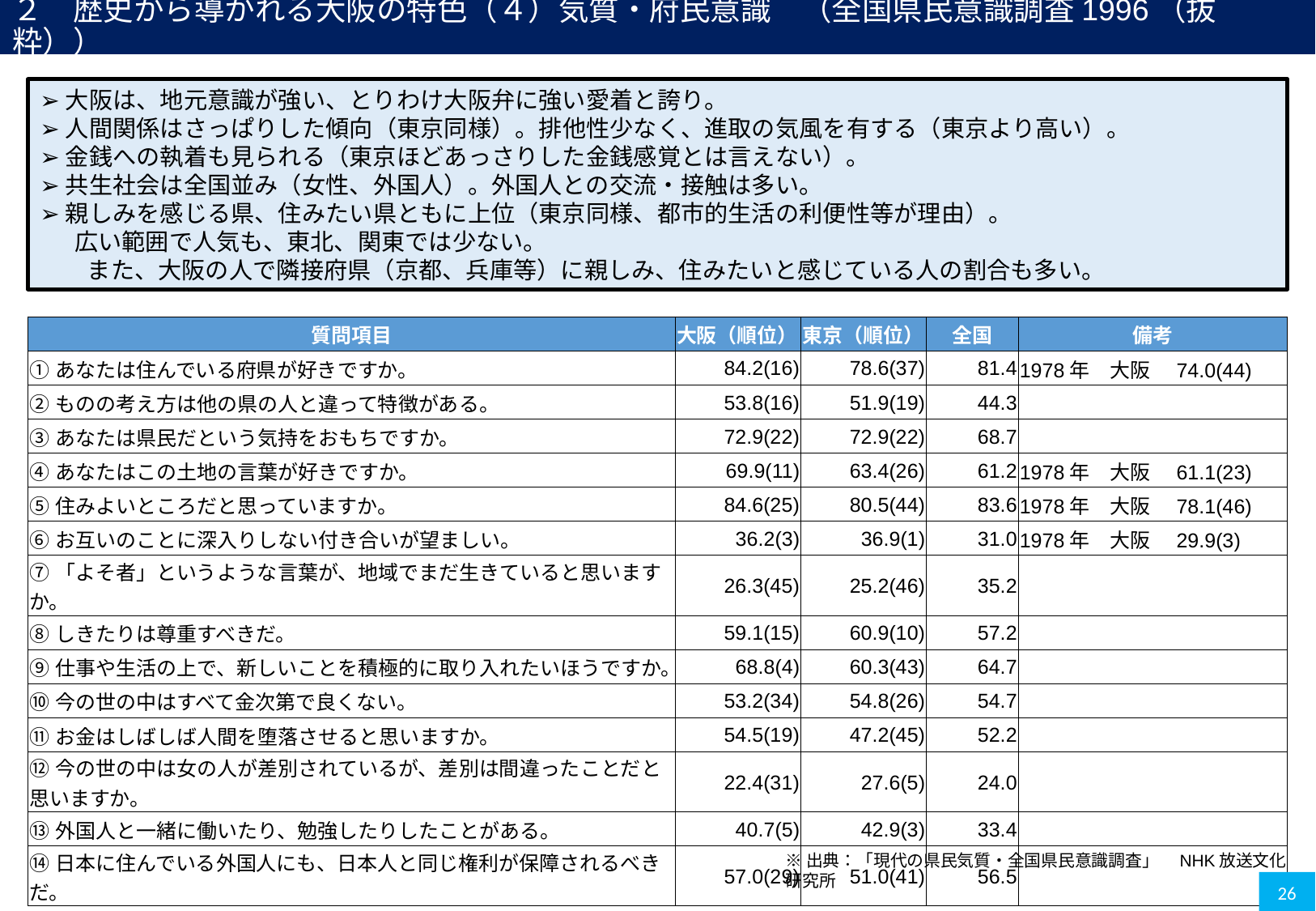

２　歴史から導かれる大阪の特色（４）気質・府民意識　（全国県民意識調査1996（抜粋））
➢大阪は、地元意識が強い、とりわけ大阪弁に強い愛着と誇り。
➢人間関係はさっぱりした傾向（東京同様）。排他性少なく、進取の気風を有する（東京より高い）。
➢金銭への執着も見られる（東京ほどあっさりした金銭感覚とは言えない）。
➢共生社会は全国並み（女性、外国人）。外国人との交流・接触は多い。
➢親しみを感じる県、住みたい県ともに上位（東京同様、都市的生活の利便性等が理由）。
 　広い範囲で人気も、東北、関東では少ない。
　　また、大阪の人で隣接府県（京都、兵庫等）に親しみ、住みたいと感じている人の割合も多い。
| 質問項目 | 大阪（順位） | 東京（順位） | 全国 | 備考 |
| --- | --- | --- | --- | --- |
| ①あなたは住んでいる府県が好きですか。 | 84.2(16) | 78.6(37) | 81.4 | 1978年　大阪　74.0(44) |
| ②ものの考え方は他の県の人と違って特徴がある。 | 53.8(16) | 51.9(19) | 44.3 |  |
| ③あなたは県民だという気持をおもちですか。 | 72.9(22) | 72.9(22) | 68.7 |  |
| ④あなたはこの土地の言葉が好きですか。 | 69.9(11) | 63.4(26) | 61.2 | 1978年　大阪　61.1(23) |
| ⑤住みよいところだと思っていますか。 | 84.6(25) | 80.5(44) | 83.6 | 1978年　大阪　78.1(46) |
| ⑥お互いのことに深入りしない付き合いが望ましい。 | 36.2(3) | 36.9(1) | 31.0 | 1978年　大阪　29.9(3) |
| ⑦「よそ者」というような言葉が、地域でまだ生きていると思いますか。 | 26.3(45) | 25.2(46) | 35.2 |  |
| ⑧しきたりは尊重すべきだ。 | 59.1(15) | 60.9(10) | 57.2 |  |
| ⑨仕事や生活の上で、新しいことを積極的に取り入れたいほうですか。 | 68.8(4) | 60.3(43) | 64.7 |  |
| ⑩今の世の中はすべて金次第で良くない。 | 53.2(34) | 54.8(26) | 54.7 |  |
| ⑪お金はしばしば人間を堕落させると思いますか。 | 54.5(19) | 47.2(45) | 52.2 |  |
| ⑫今の世の中は女の人が差別されているが、差別は間違ったことだと思いますか。 | 22.4(31) | 27.6(5) | 24.0 |  |
| ⑬外国人と一緒に働いたり、勉強したりしたことがある。 | 40.7(5) | 42.9(3) | 33.4 |  |
| ⑭日本に住んでいる外国人にも、日本人と同じ権利が保障されるべきだ。 | 57.0(29) | 51.0(41) | 56.5 |  |
※出典：「現代の県民気質・全国県民意識調査」　NHK放送文化研究所
26